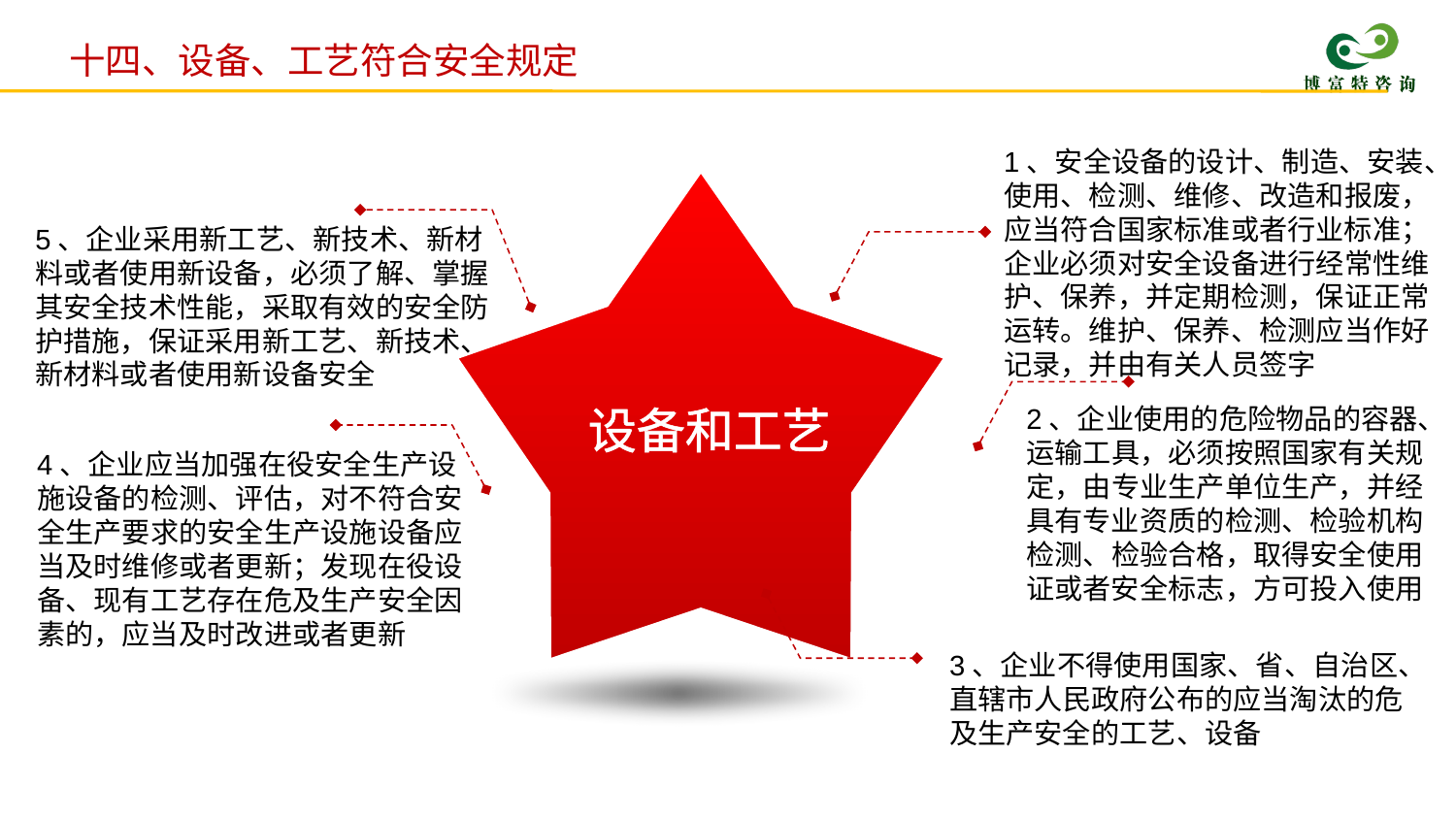

十四、设备、工艺符合安全规定
1、安全设备的设计、制造、安装、使用、检测、维修、改造和报废，应当符合国家标准或者行业标准；企业必须对安全设备进行经常性维护、保养，并定期检测，保证正常运转。维护、保养、检测应当作好记录，并由有关人员签字

5、企业采用新工艺、新技术、新材料或者使用新设备，必须了解、掌握其安全技术性能，采取有效的安全防护措施，保证采用新工艺、新技术、新材料或者使用新设备安全

2、企业使用的危险物品的容器、运输工具，必须按照国家有关规定，由专业生产单位生产，并经具有专业资质的检测、检验机构检测、检验合格，取得安全使用证或者安全标志，方可投入使用

设备和工艺

4、企业应当加强在役安全生产设施设备的检测、评估，对不符合安全生产要求的安全生产设施设备应当及时维修或者更新；发现在役设备、现有工艺存在危及生产安全因素的，应当及时改进或者更新

3、企业不得使用国家、省、自治区、直辖市人民政府公布的应当淘汰的危及生产安全的工艺、设备